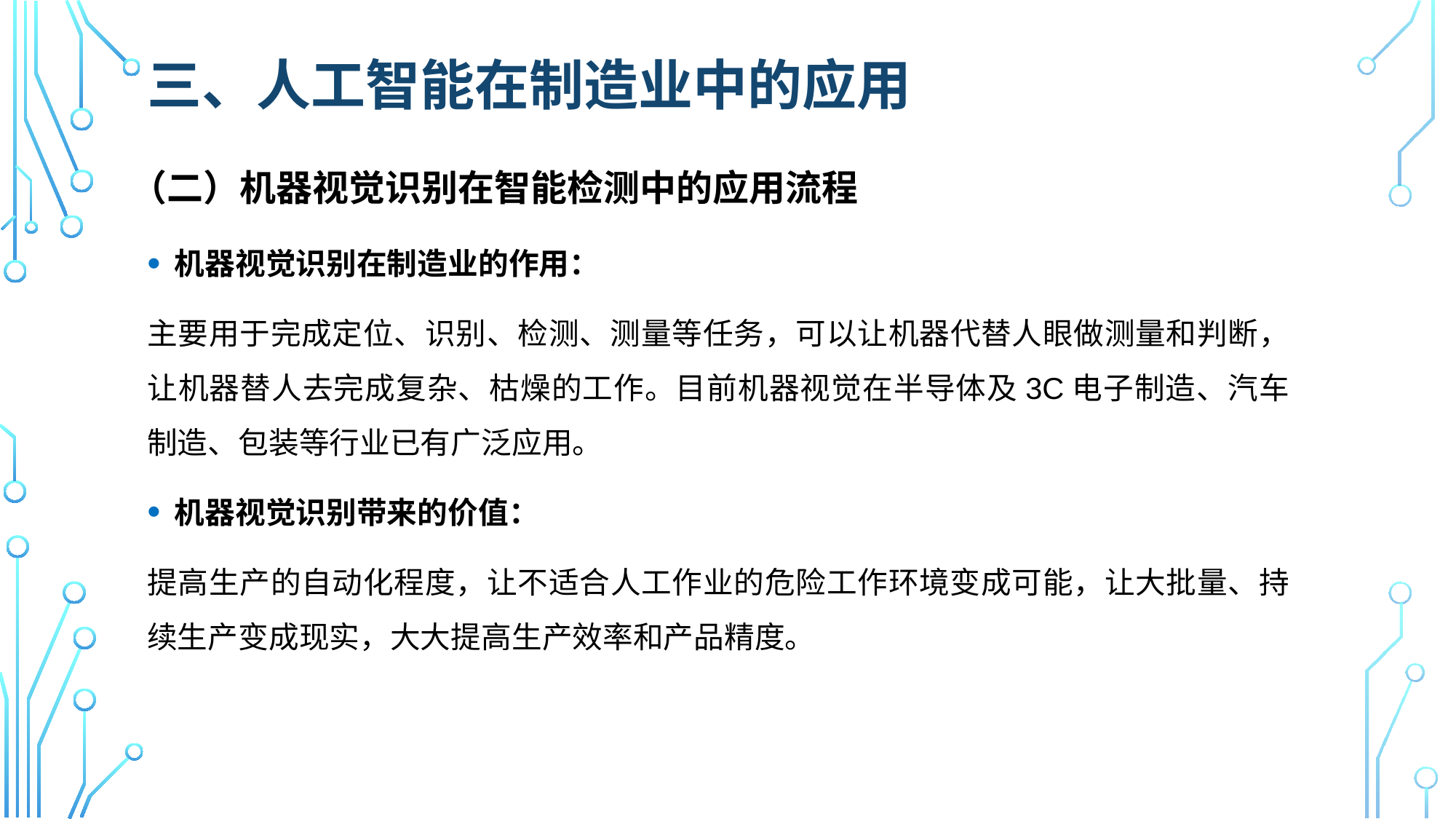

# 三、人工智能在制造业中的应用
（二）机器视觉识别在智能检测中的应用流程
机器视觉识别在制造业的作用：
主要用于完成定位、识别、检测、测量等任务，可以让机器代替人眼做测量和判断，让机器替人去完成复杂、枯燥的工作。目前机器视觉在半导体及3C电子制造、汽车制造、包装等行业已有广泛应用。
机器视觉识别带来的价值：
提高生产的自动化程度，让不适合人工作业的危险工作环境变成可能，让大批量、持续生产变成现实，大大提高生产效率和产品精度。